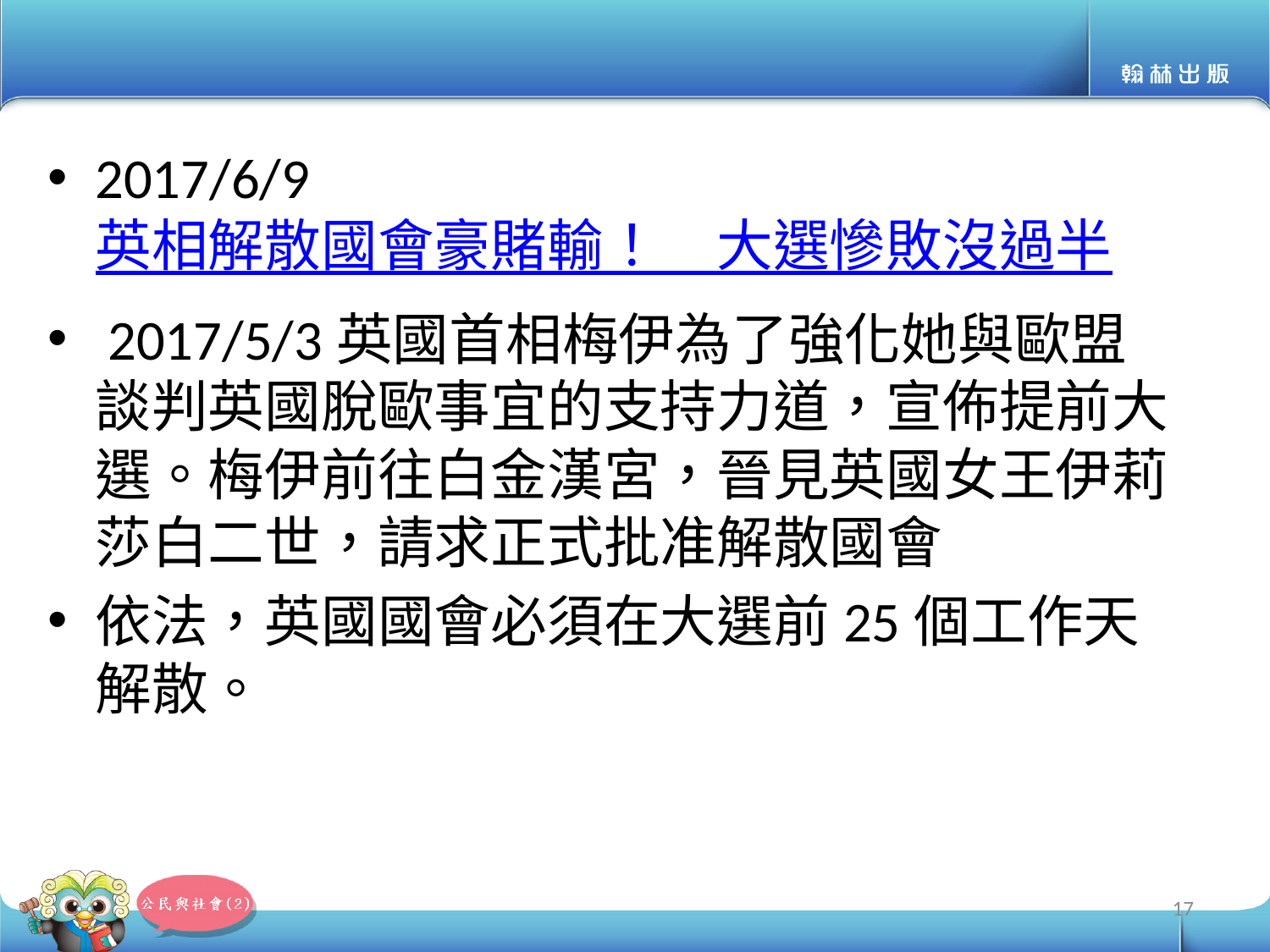

#
2017/6/9英相解散國會豪賭輸！　大選慘敗沒過半
 2017/5/3英國首相梅伊為了強化她與歐盟談判英國脫歐事宜的支持力道，宣佈提前大選。梅伊前往白金漢宮，晉見英國女王伊莉莎白二世，請求正式批准解散國會
依法，英國國會必須在大選前25個工作天解散。

17